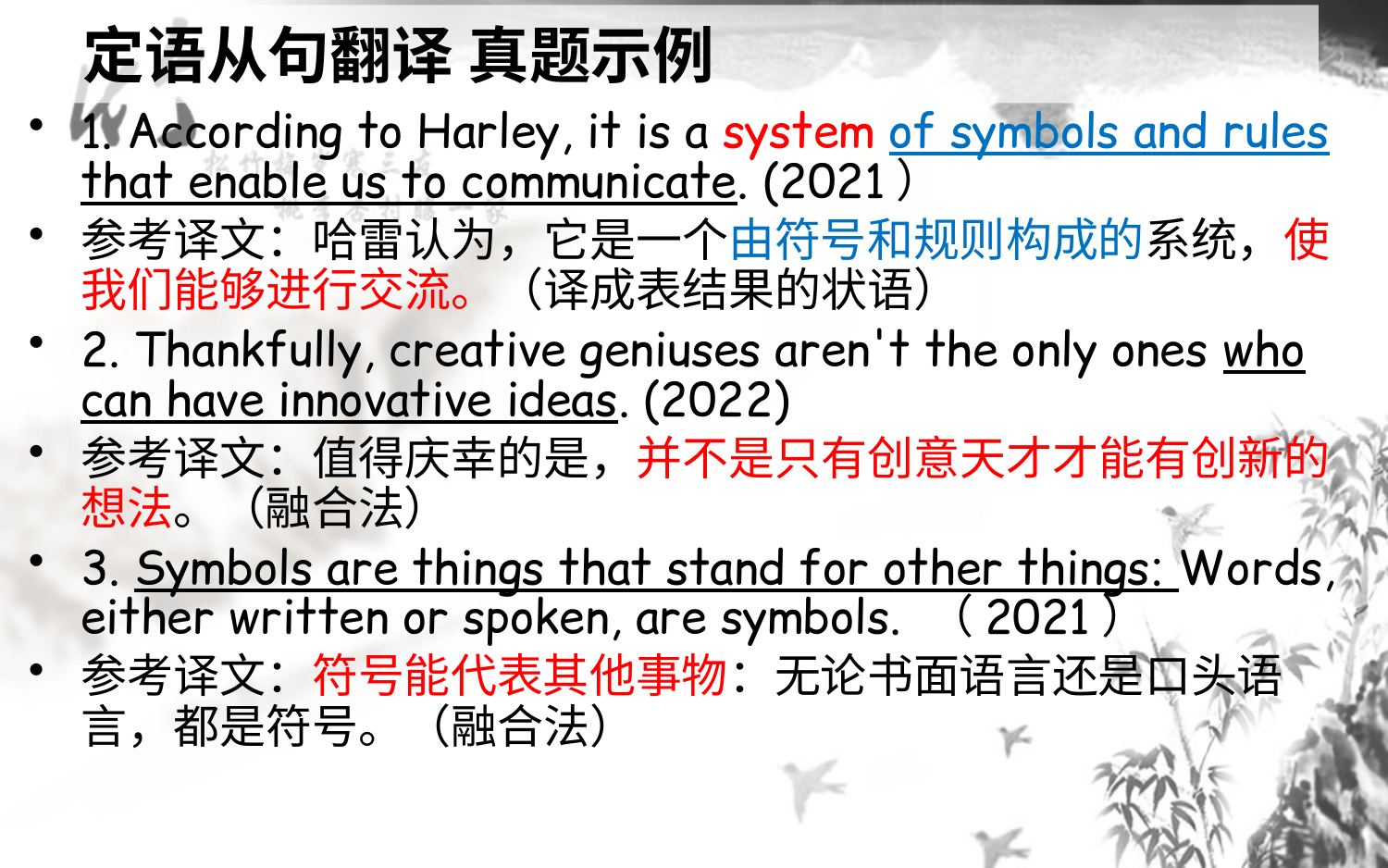

# 定语从句翻译 真题示例
1. According to Harley, it is a system of symbols and rules that enable us to communicate. (2021）
参考译文：哈雷认为，它是一个由符号和规则构成的系统，使我们能够进行交流。（译成表结果的状语）
2. Thankfully, creative geniuses aren't the only ones who can have innovative ideas. (2022)
参考译文：值得庆幸的是，并不是只有创意天才才能有创新的想法。（融合法）
3. Symbols are things that stand for other things: Words, either written or spoken, are symbols. （2021）
参考译文：符号能代表其他事物：无论书面语言还是口头语言，都是符号。（融合法）